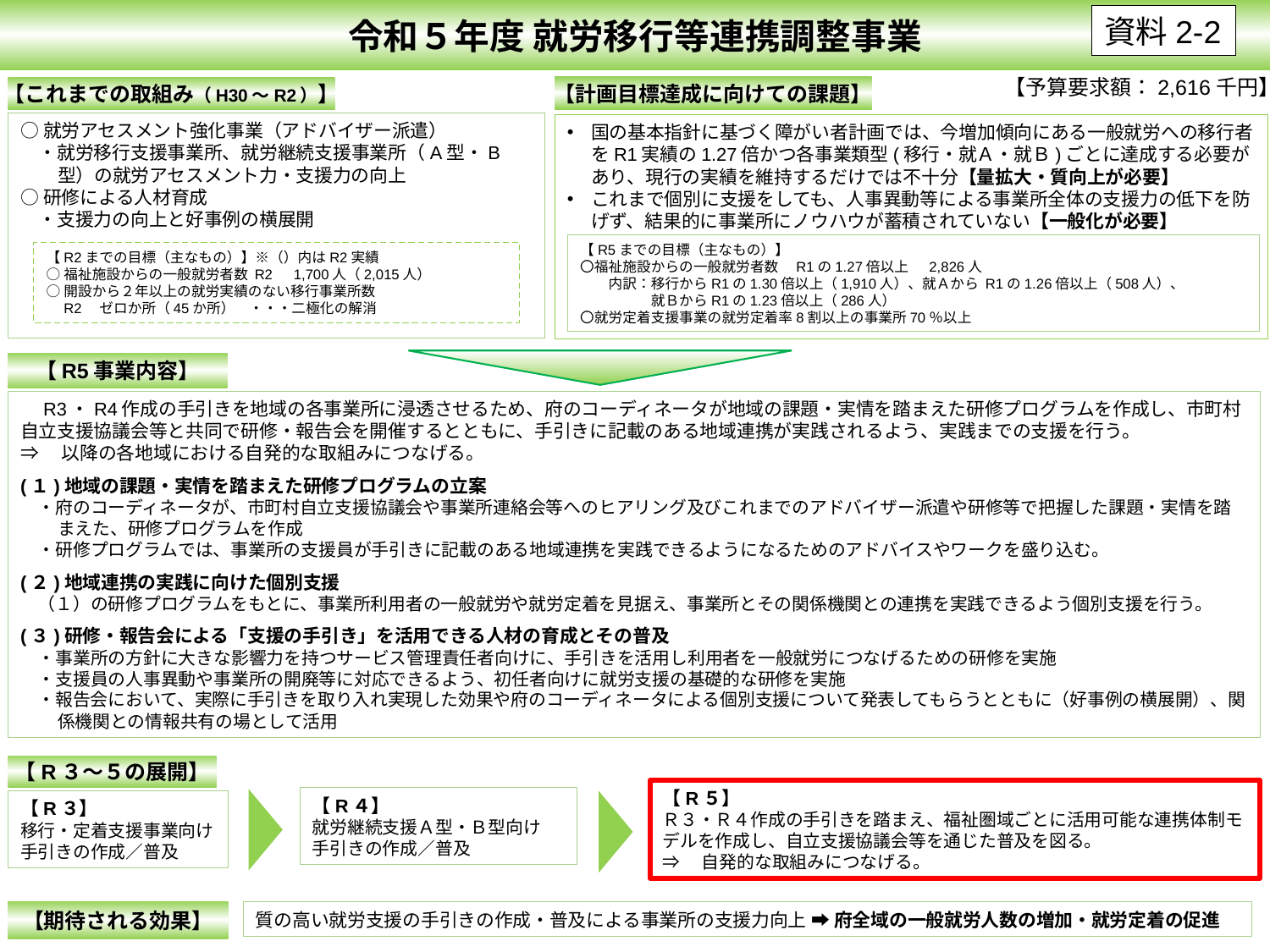

令和５年度 就労移行等連携調整事業
資料2-2
【予算要求額：2,616千円】
【計画目標達成に向けての課題】
【これまでの取組み（H30～R2）】
○就労アセスメント強化事業（アドバイザー派遣）
　・就労移行支援事業所、就労継続支援事業所（A型・B型）の就労アセスメント力・支援力の向上
○研修による人材育成
　・支援力の向上と好事例の横展開

国の基本指針に基づく障がい者計画では、今増加傾向にある一般就労への移行者をR1実績の1.27倍かつ各事業類型(移行・就Ａ・就Ｂ)ごとに達成する必要があり、現行の実績を維持するだけでは不十分【量拡大・質向上が必要】
これまで個別に支援をしても、人事異動等による事業所全体の支援力の低下を防げず、結果的に事業所にノウハウが蓄積されていない【一般化が必要】
【R5までの目標（主なもの）】
〇福祉施設からの一般就労者数　R1の1.27倍以上　 2,826人
　　内訳：移行からR1の1.30倍以上（1,910人）、就Ａから R1の1.26倍以上（508人）、
　　　　　就ＢからR1の1.23倍以上（286人）
〇就労定着支援事業の就労定着率8割以上の事業所70％以上
【R2までの目標（主なもの）】※（）内はR2実績
○福祉施設からの一般就労者数 R2　1,700人（2,015人）
○開設から２年以上の就労実績のない移行事業所数
　R2　ゼロか所（45か所）　・・・二極化の解消

【R5事業内容】
　R3・R4作成の手引きを地域の各事業所に浸透させるため、府のコーディネータが地域の課題・実情を踏まえた研修プログラムを作成し、市町村自立支援協議会等と共同で研修・報告会を開催するとともに、手引きに記載のある地域連携が実践されるよう、実践までの支援を行う。
⇒　以降の各地域における自発的な取組みにつなげる。

(１)地域の課題・実情を踏まえた研修プログラムの立案
　・府のコーディネータが、市町村自立支援協議会や事業所連絡会等へのヒアリング及びこれまでのアドバイザー派遣や研修等で把握した課題・実情を踏まえた、研修プログラムを作成
　・研修プログラムでは、事業所の支援員が手引きに記載のある地域連携を実践できるようになるためのアドバイスやワークを盛り込む。

(２)地域連携の実践に向けた個別支援
　（１）の研修プログラムをもとに、事業所利用者の一般就労や就労定着を見据え、事業所とその関係機関との連携を実践できるよう個別支援を行う。

(３)研修・報告会による「支援の手引き」を活用できる人材の育成とその普及
　・事業所の方針に大きな影響力を持つサービス管理責任者向けに、手引きを活用し利用者を一般就労につなげるための研修を実施
　・支援員の人事異動や事業所の開廃等に対応できるよう、初任者向けに就労支援の基礎的な研修を実施
　・報告会において、実際に手引きを取り入れ実現した効果や府のコーディネータによる個別支援について発表してもらうとともに（好事例の横展開）、関係機関との情報共有の場として活用
【R３～５の展開】
【R５】
Ｒ３・Ｒ４作成の手引きを踏まえ、福祉圏域ごとに活用可能な連携体制モデルを作成し、自立支援協議会等を通じた普及を図る。
⇒　自発的な取組みにつなげる。
【R４】
就労継続支援Ａ型・Ｂ型向け
手引きの作成／普及
【R３】
移行・定着支援事業向け
手引きの作成／普及

【期待される効果】
質の高い就労支援の手引きの作成・普及による事業所の支援力向上 ➡ 府全域の一般就労人数の増加・就労定着の促進